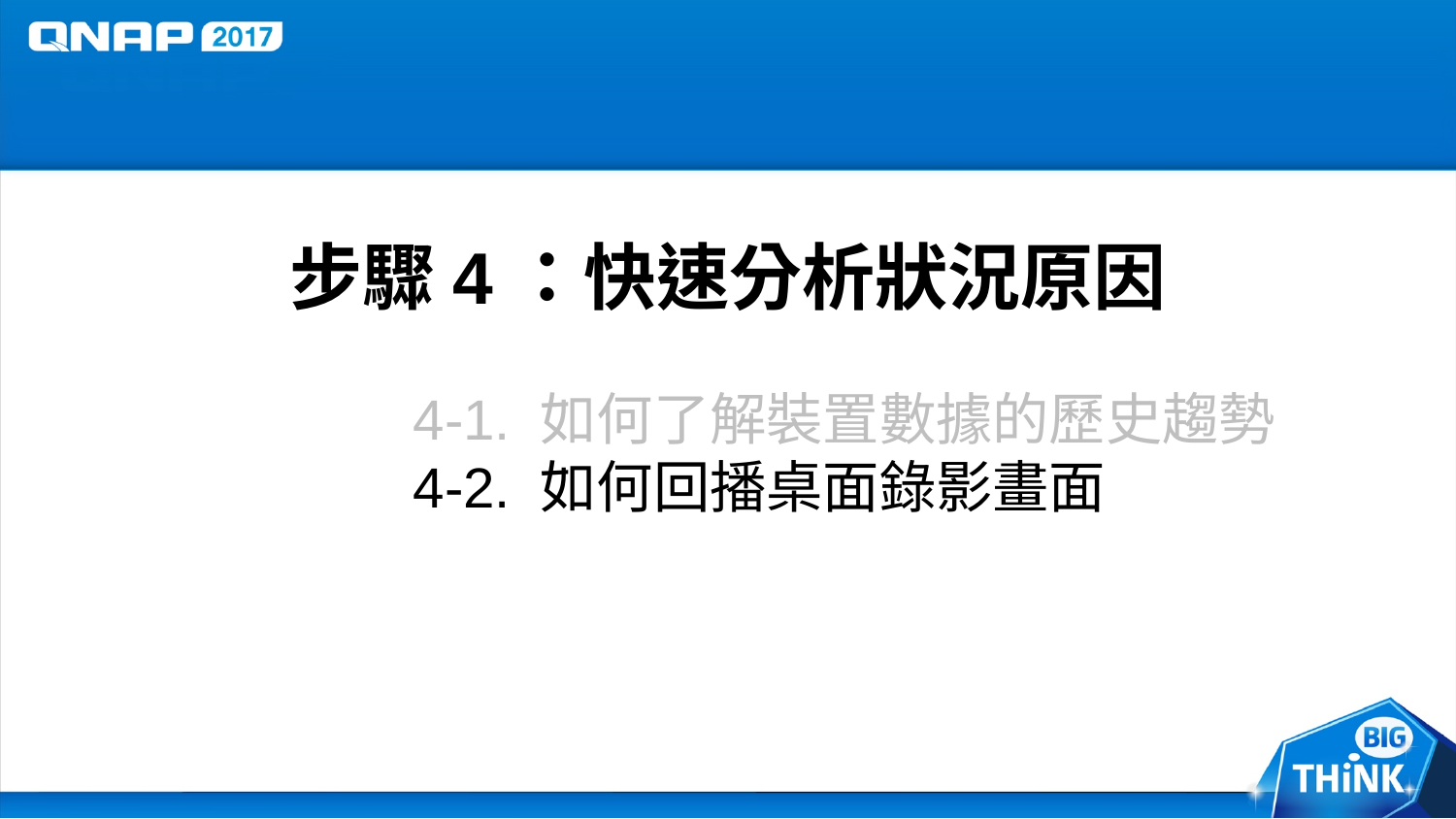

# 步驟4：快速分析狀況原因
4-1. 如何了解裝置數據的歷史趨勢
4-2. 如何回播桌面錄影畫面